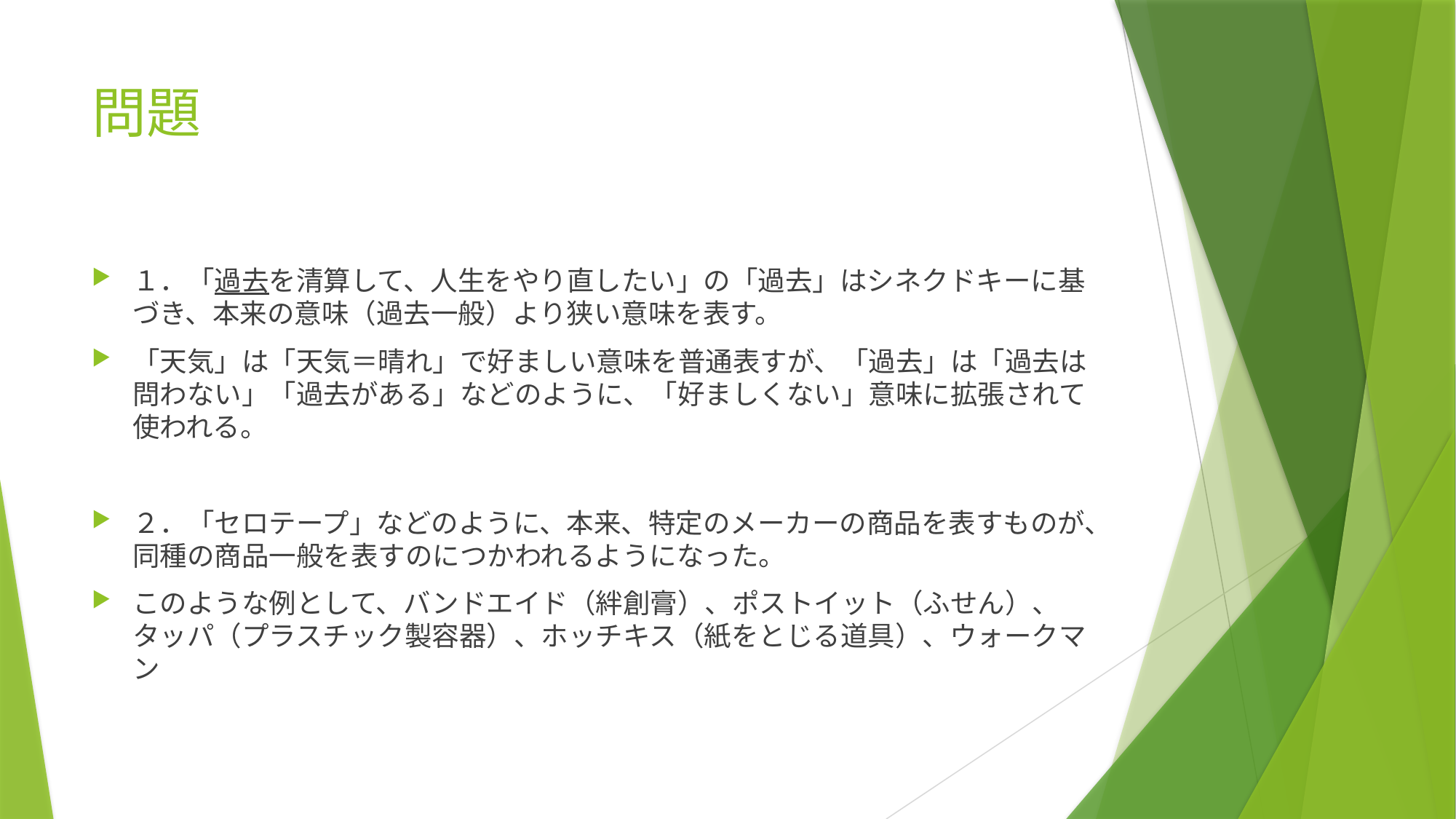

# 問題
１．「過去を清算して、人生をやり直したい」の「過去」はシネクドキーに基づき、本来の意味（過去一般）より狭い意味を表す。
「天気」は「天気＝晴れ」で好ましい意味を普通表すが、「過去」は「過去は問わない」「過去がある」などのように、「好ましくない」意味に拡張されて使われる。

２．「セロテープ」などのように、本来、特定のメーカーの商品を表すものが、同種の商品一般を表すのにつかわれるようになった。
このような例として、バンドエイド（絆創膏）、ポストイット（ふせん）、タッパ（プラスチック製容器）、ホッチキス（紙をとじる道具）、ウォークマン